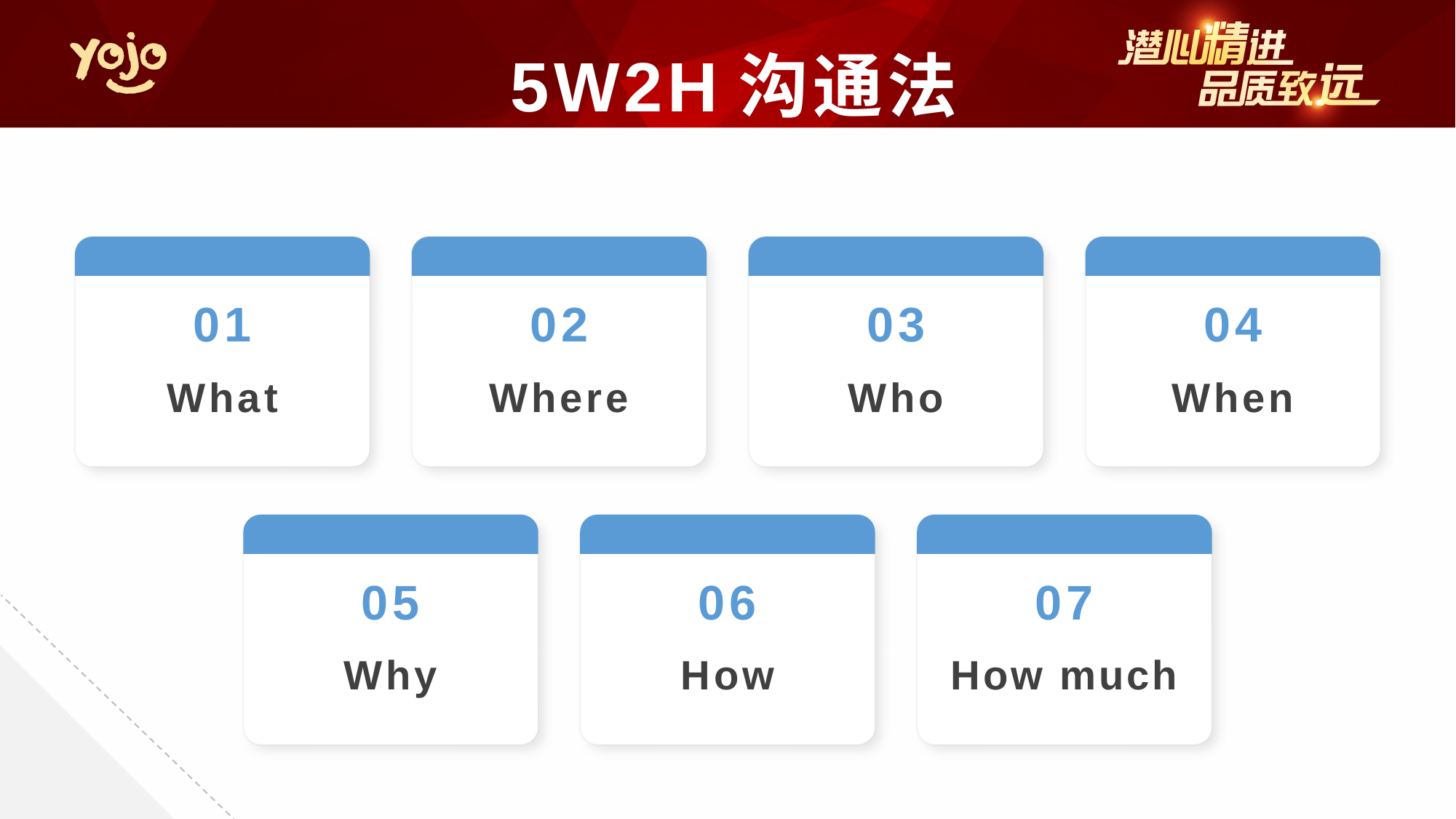

5W2H沟通法

01
02
03
04
What
Where
Who
When

05
06
07
Why
How
How much